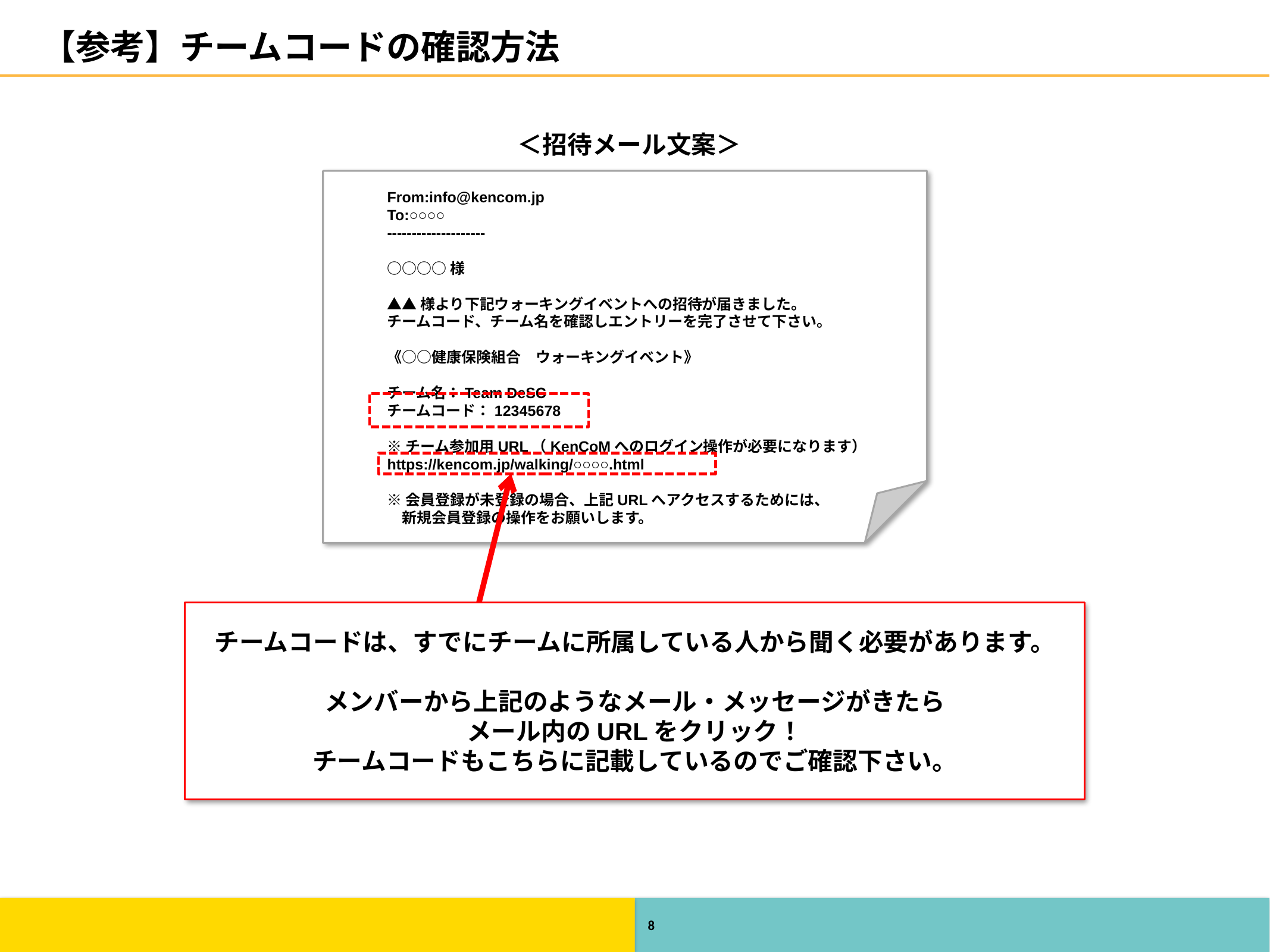

【参考】チームコードの確認方法
＜招待メール文案＞
From:info@kencom.jp
To:○○○○
--------------------

○○○○様

▲▲様より下記ウォーキングイベントへの招待が届きました。
チームコード、チーム名を確認しエントリーを完了させて下さい。

《○○健康保険組合　ウォーキングイベント》

チーム名：Team DeSC
チームコード：12345678

※チーム参加用URL（KenCoMへのログイン操作が必要になります）
https://kencom.jp/walking/○○○○.html

※会員登録が未登録の場合、上記URLへアクセスするためには、
　新規会員登録の操作をお願いします。

チームコードは、すでにチームに所属している人から聞く必要があります。

メンバーから上記のようなメール・メッセージがきたら
メール内のURLをクリック！
チームコードもこちらに記載しているのでご確認下さい。
8